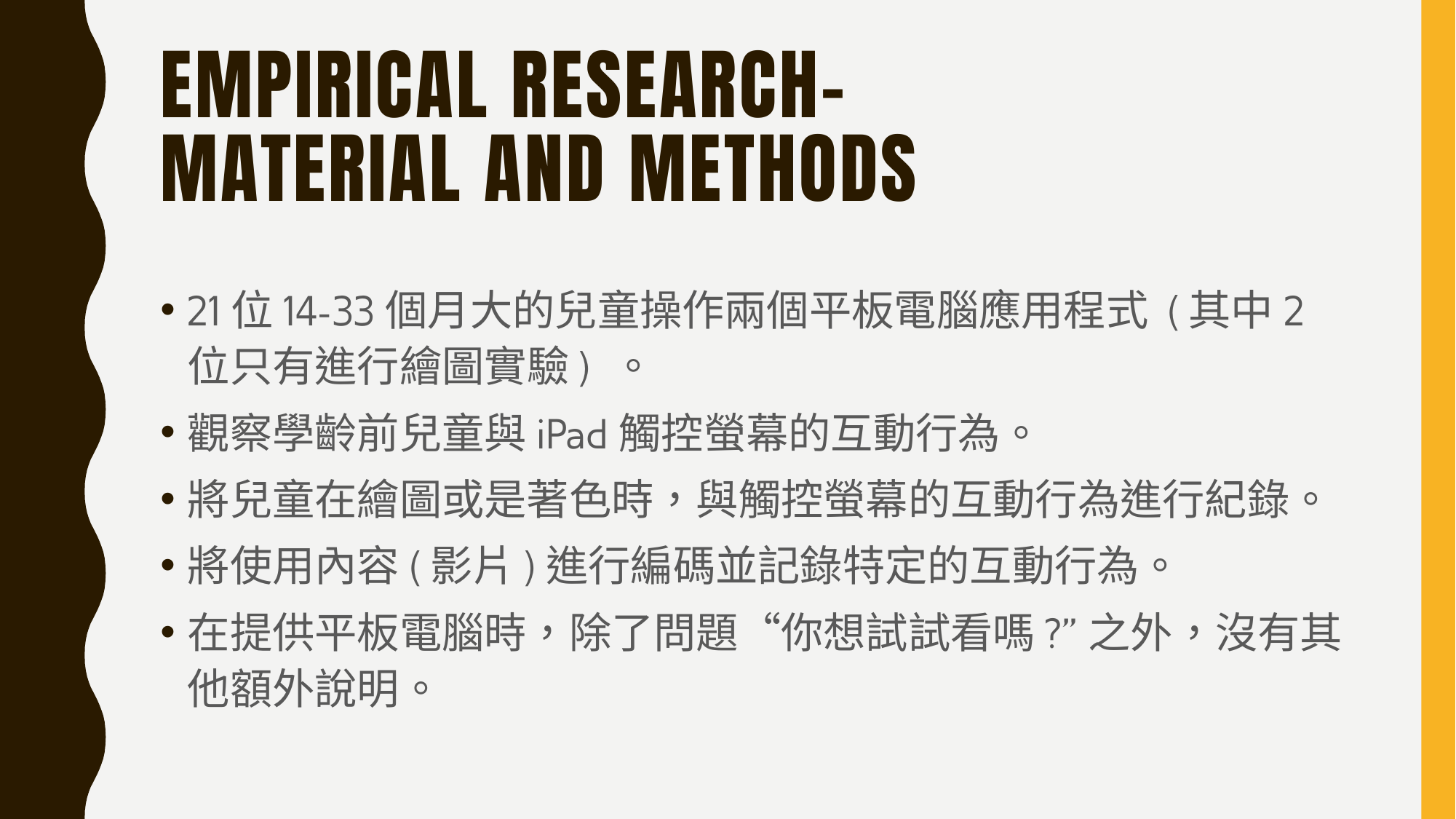

# Empirical research- Material and methods
21位14-33個月大的兒童操作兩個平板電腦應用程式 (其中2位只有進行繪圖實驗) 。
觀察學齡前兒童與iPad觸控螢幕的互動行為。
將兒童在繪圖或是著色時，與觸控螢幕的互動行為進行紀錄。
將使用內容(影片)進行編碼並記錄特定的互動行為。
在提供平板電腦時，除了問題“你想試試看嗎?”之外，沒有其他額外說明。